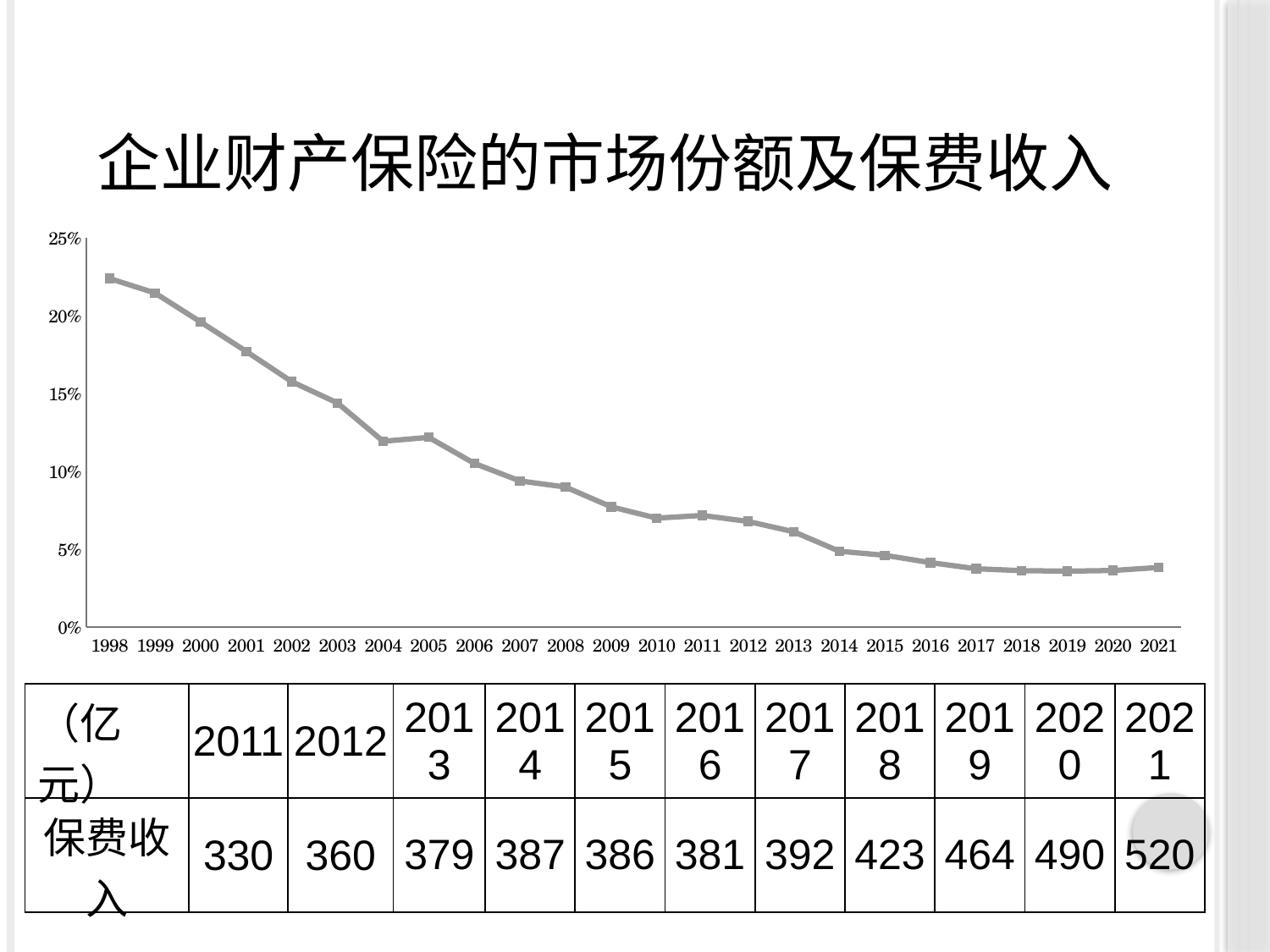

企业财产保险的市场份额及保费收入

### Chart

| Category |  |
|---|---|
| 1998 | 0.22376237623762377 |
| 1999 | 0.2144212523719165 |
| 2000 | 0.19578877005347595 |
| 2001 | 0.17685691038009996 |
| 2002 | 0.15741940449769726 |
| 2003 | 0.14372102704553633 |
| 2004 | 0.11911111111111111 |
| 2005 | 0.12165661452541178 |
| 2006 | 0.10488463881751477 |
| 2007 | 0.09361938561496068 |
| 2008 | 0.089711603065849 |
| 2009 | 0.07699690176401248 |
| 2010 | 0.06972153484408211 |
| 2011 | 0.07146229173073008 |
| 2012 | 0.06759796133132492 |
| 2013 | 0.06097619867809782 |
| 2014 | 0.048455466374482954 |
| 2015 | 0.04584901404437691 |
| 2016 | 0.04114188397256992 |
| 2017 | 0.03718671144250289 |
| 2018 | 0.03599105114965506 |
| 2019 | 0.035655293747070986 |
| 2020 | 0.036071849234393404 |
| 2021 | 0.03802281368821293 |
| （亿元） | 2011 | 2012 | 2013 | 2014 | 2015 | 2016 | 2017 | 2018 | 2019 | 2020 | 2021 |
| --- | --- | --- | --- | --- | --- | --- | --- | --- | --- | --- | --- |
| 保费收入 | 330 | 360 | 379 | 387 | 386 | 381 | 392 | 423 | 464 | 490 | 520 |